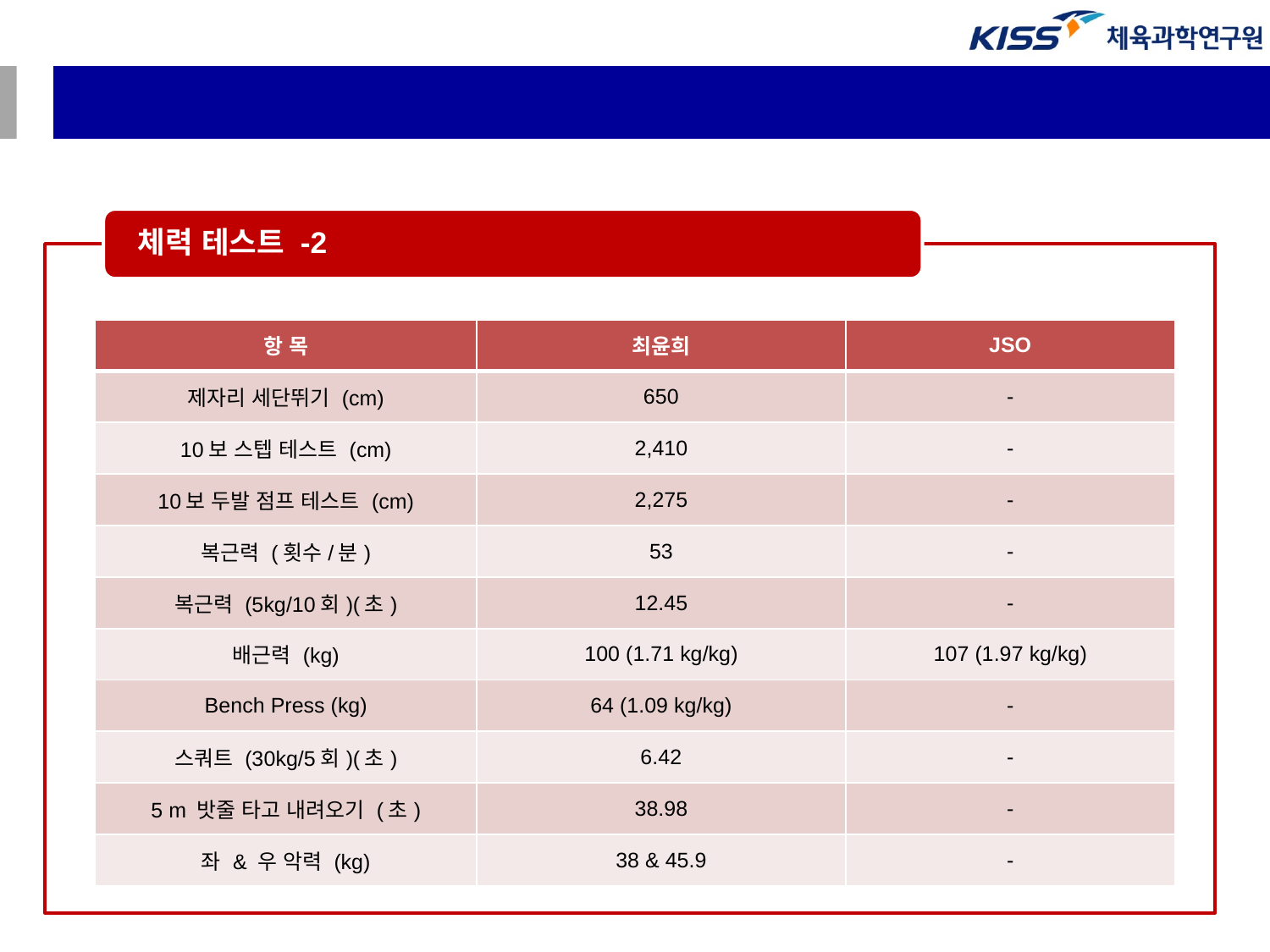

체력 테스트 -2
| 항 목 | 최윤희 | JSO |
| --- | --- | --- |
| 제자리 세단뛰기 (cm) | 650 | - |
| 10보 스텝 테스트 (cm) | 2,410 | - |
| 10보 두발 점프 테스트 (cm) | 2,275 | - |
| 복근력 (횟수/분) | 53 | - |
| 복근력 (5kg/10회)(초) | 12.45 | - |
| 배근력 (kg) | 100 (1.71 kg/kg) | 107 (1.97 kg/kg) |
| Bench Press (kg) | 64 (1.09 kg/kg) | - |
| 스쿼트 (30kg/5회)(초) | 6.42 | - |
| 5 m 밧줄 타고 내려오기 (초) | 38.98 | - |
| 좌 & 우 악력 (kg) | 38 & 45.9 | - |